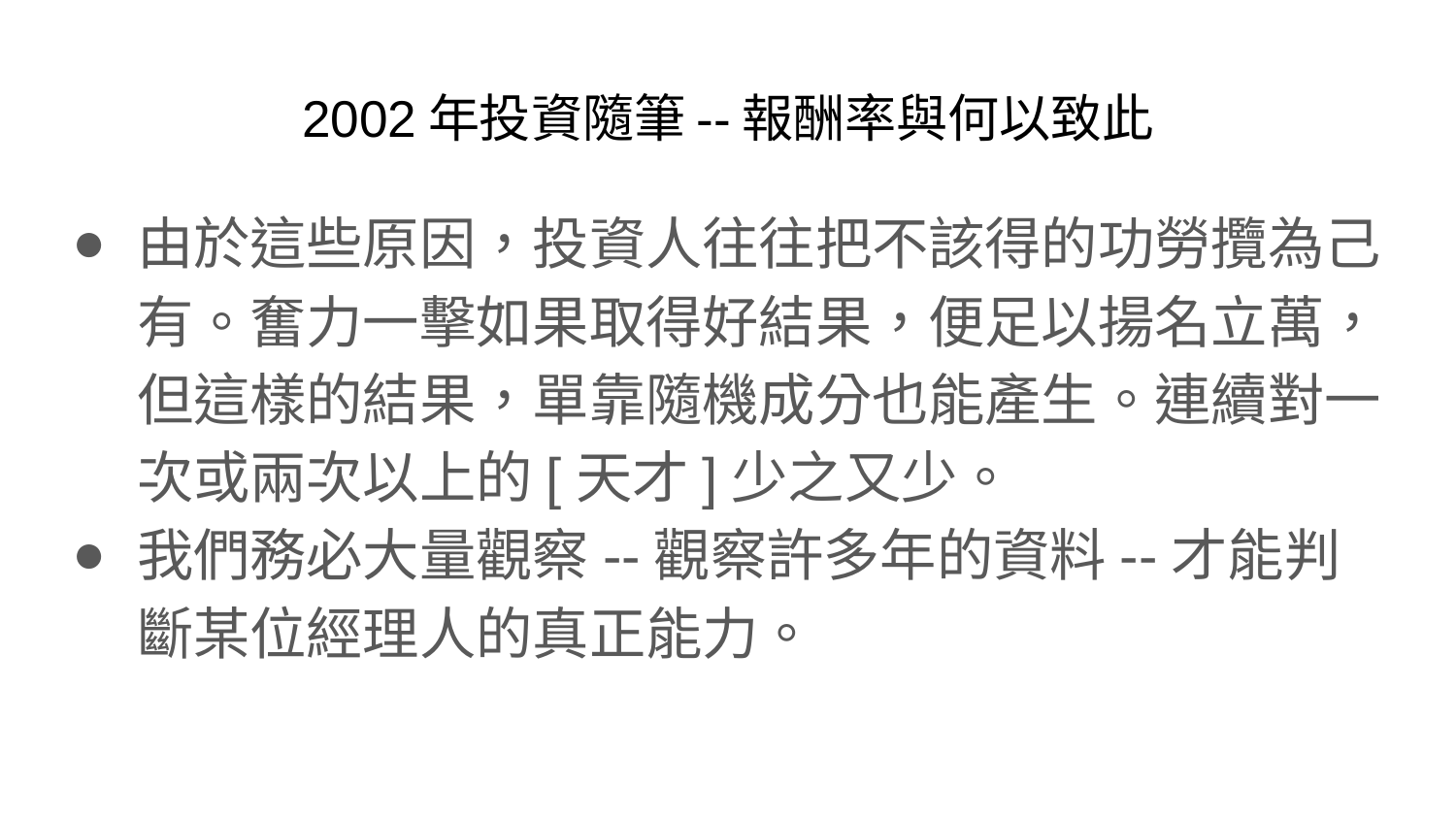

# 2002年投資隨筆--報酬率與何以致此

由於這些原因，投資人往往把不該得的功勞攬為己有。奮力一擊如果取得好結果，便足以揚名立萬，但這樣的結果，單靠隨機成分也能產生。連續對一次或兩次以上的[天才]少之又少。
我們務必大量觀察--觀察許多年的資料--才能判斷某位經理人的真正能力。